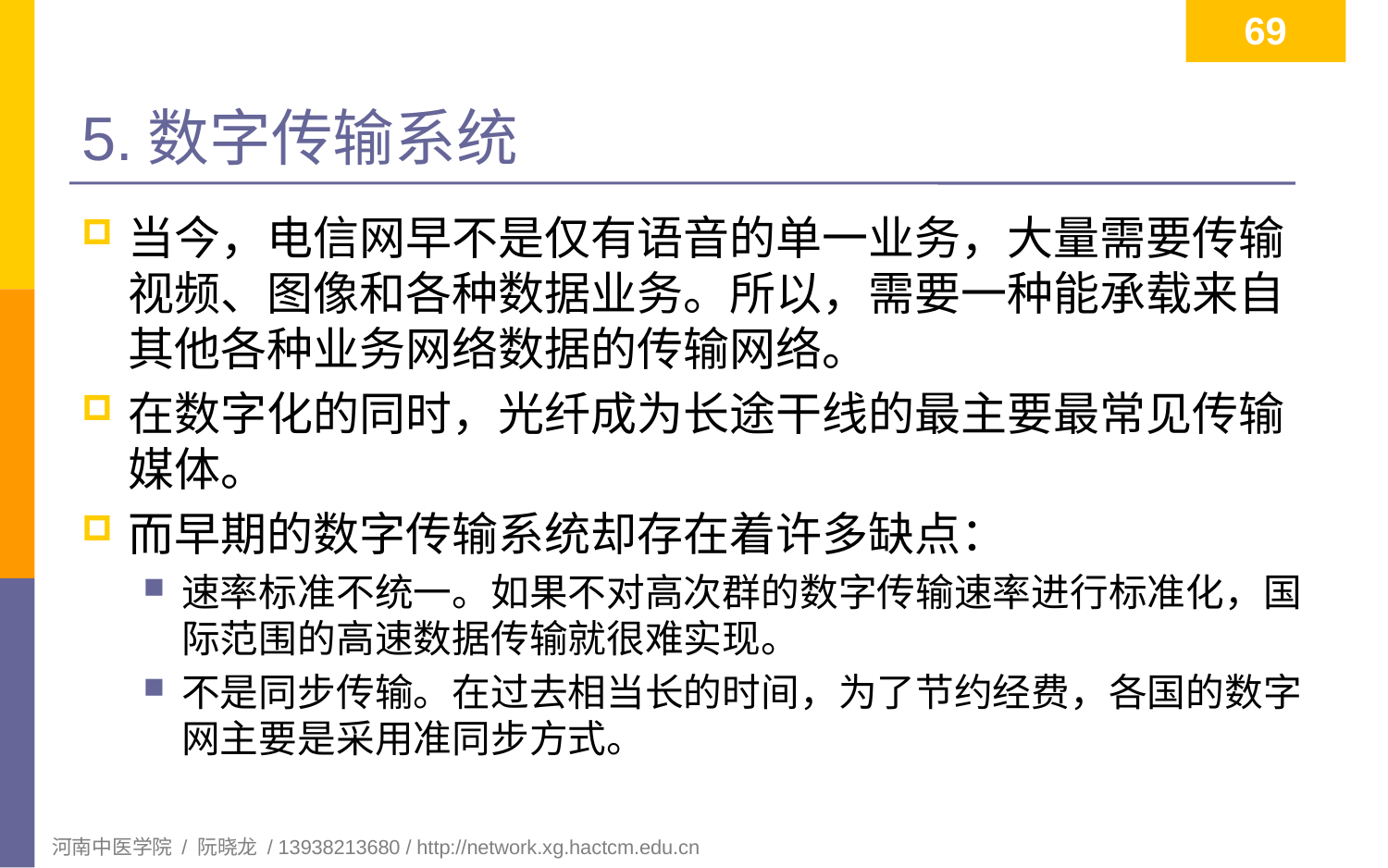

69
# 5.数字传输系统

当今，电信网早不是仅有语音的单一业务，大量需要传输视频、图像和各种数据业务。所以，需要一种能承载来自其他各种业务网络数据的传输网络。
在数字化的同时，光纤成为长途干线的最主要最常见传输媒体。
而早期的数字传输系统却存在着许多缺点：
速率标准不统一。如果不对高次群的数字传输速率进行标准化，国际范围的高速数据传输就很难实现。
不是同步传输。在过去相当长的时间，为了节约经费，各国的数字网主要是采用准同步方式。